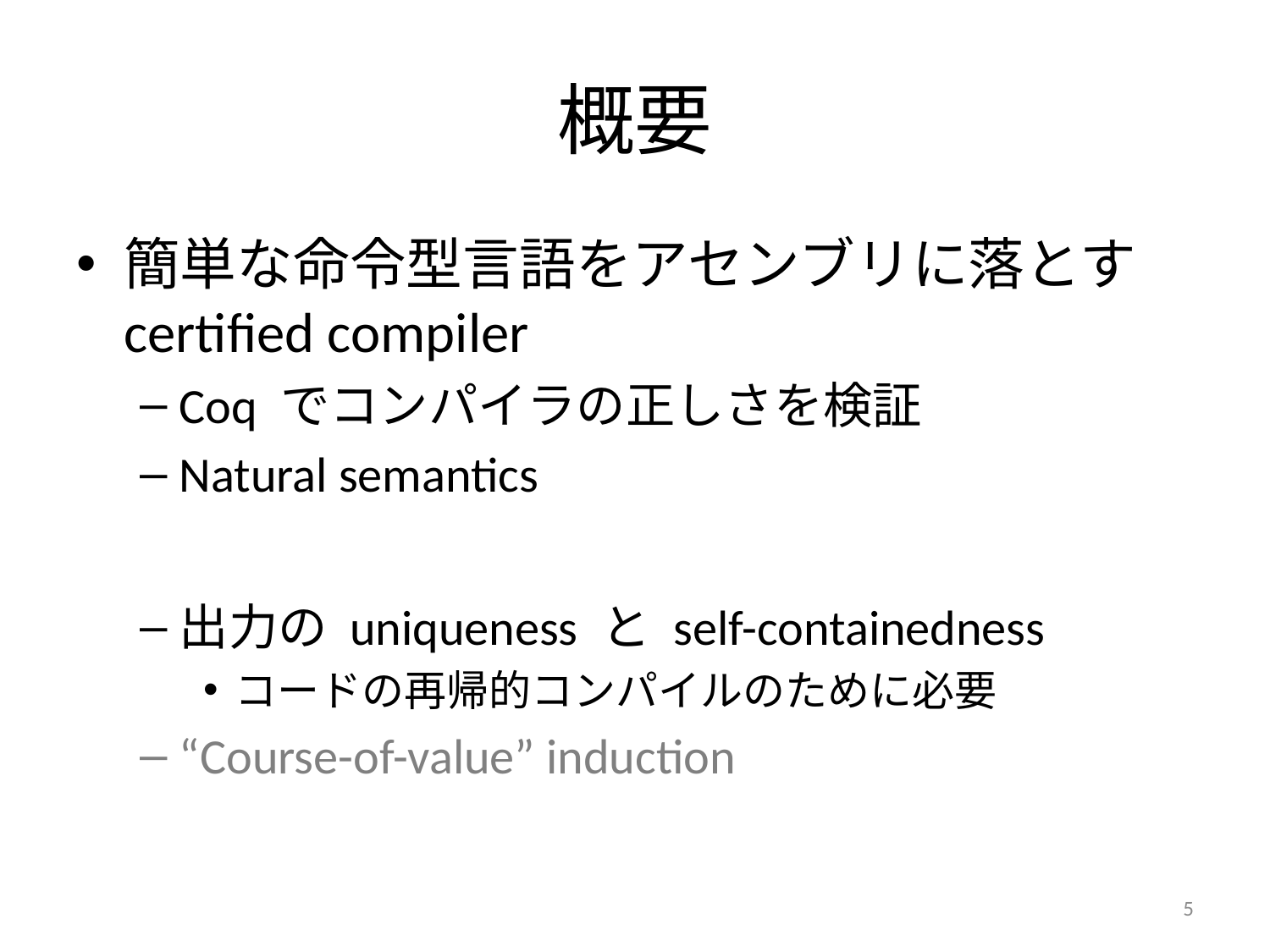

# 概要
簡単な命令型言語をアセンブリに落とす certified compiler
Coq でコンパイラの正しさを検証
Natural semantics

出力の uniqueness と self-containedness
コードの再帰的コンパイルのために必要
“Course-of-value” induction
5